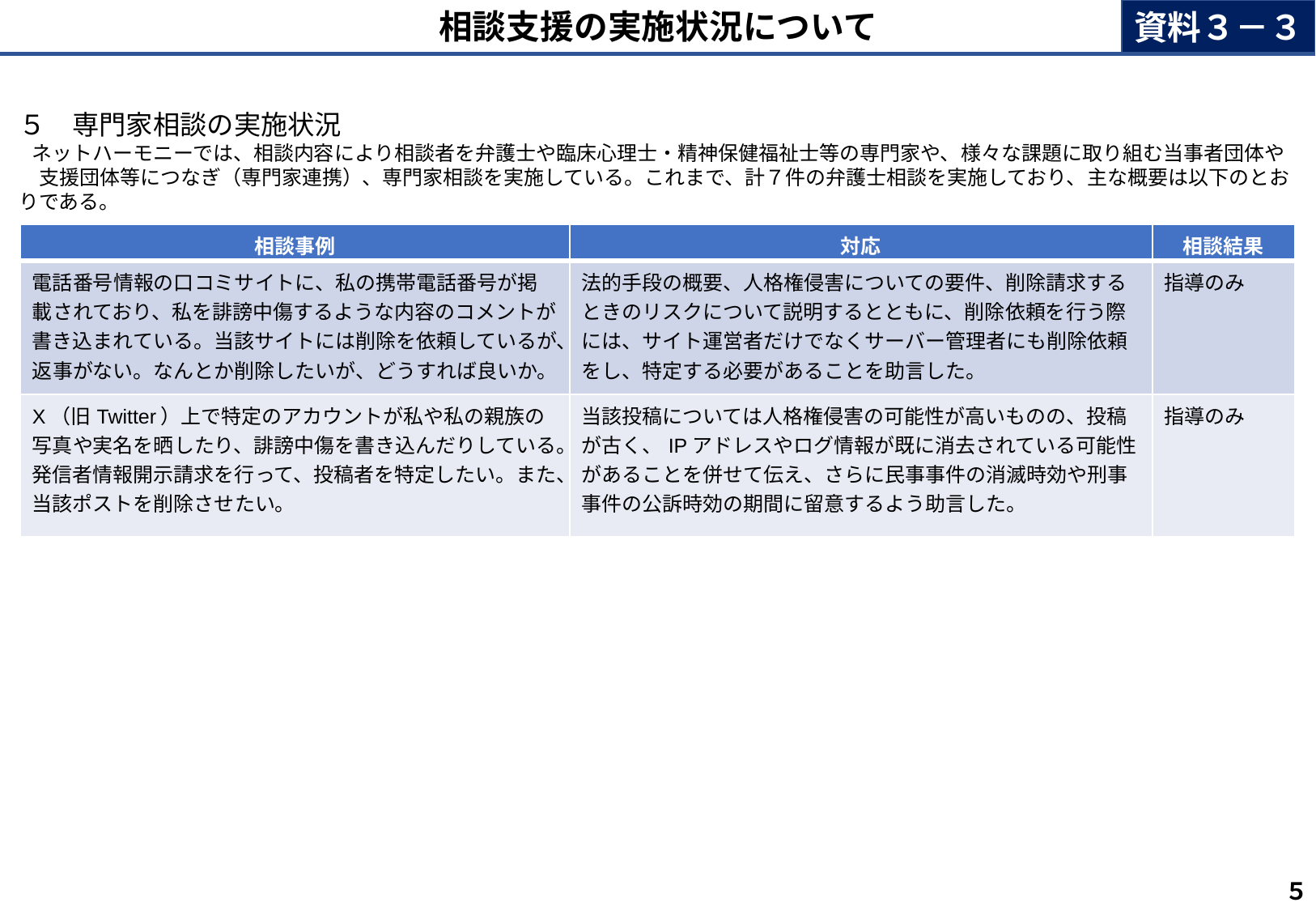

資料３－３
相談支援の実施状況について
５　専門家相談の実施状況
  ネットハーモニーでは、相談内容により相談者を弁護士や臨床心理士・精神保健福祉士等の専門家や、様々な課題に取り組む当事者団体や
　支援団体等につなぎ（専門家連携）、専門家相談を実施している。これまで、計７件の弁護士相談を実施しており、主な概要は以下のとおりである。
| 相談事例 | 対応 | 相談結果 |
| --- | --- | --- |
| 電話番号情報の口コミサイトに、私の携帯電話番号が掲載されており、私を誹謗中傷するような内容のコメントが書き込まれている。当該サイトには削除を依頼しているが、返事がない。なんとか削除したいが、どうすれば良いか。 | 法的手段の概要、人格権侵害についての要件、削除請求するときのリスクについて説明するとともに、削除依頼を行う際には、サイト運営者だけでなくサーバー管理者にも削除依頼をし、特定する必要があることを助言した。 | 指導のみ |
| X（旧Twitter）上で特定のアカウントが私や私の親族の写真や実名を晒したり、誹謗中傷を書き込んだりしている。発信者情報開示請求を行って、投稿者を特定したい。また、当該ポストを削除させたい。 | 当該投稿については人格権侵害の可能性が高いものの、投稿が古く、IPアドレスやログ情報が既に消去されている可能性があることを併せて伝え、さらに民事事件の消滅時効や刑事事件の公訴時効の期間に留意するよう助言した。 | 指導のみ |
５